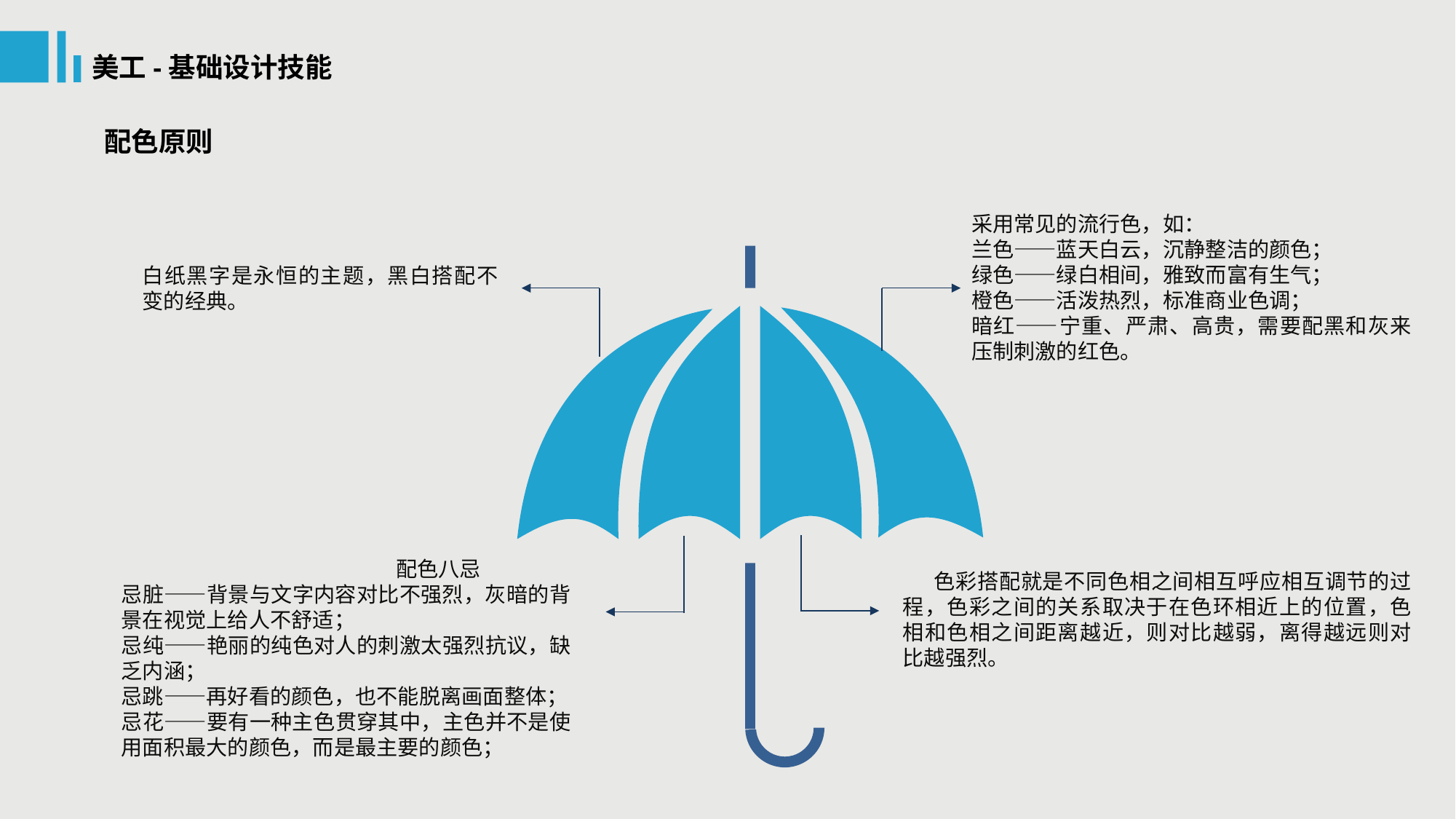

美工-基础设计技能
配色原则
采用常见的流行色，如：
兰色——蓝天白云，沉静整洁的颜色；
绿色——绿白相间，雅致而富有生气；
橙色——活泼热烈，标准商业色调；
暗红——宁重、严肃、高贵，需要配黑和灰来压制刺激的红色。

白纸黑字是永恒的主题，黑白搭配不变的经典。

                                                         配色八忌
忌脏——背景与文字内容对比不强烈，灰暗的背景在视觉上给人不舒适；
忌纯——艳丽的纯色对人的刺激太强烈抗议，缺乏内涵；
忌跳——再好看的颜色，也不能脱离画面整体；
忌花——要有一种主色贯穿其中，主色并不是使用面积最大的颜色，而是最主要的颜色；

     色彩搭配就是不同色相之间相互呼应相互调节的过程，色彩之间的关系取决于在色环相近上的位置，色相和色相之间距离越近，则对比越弱，离得越远则对比越强烈。